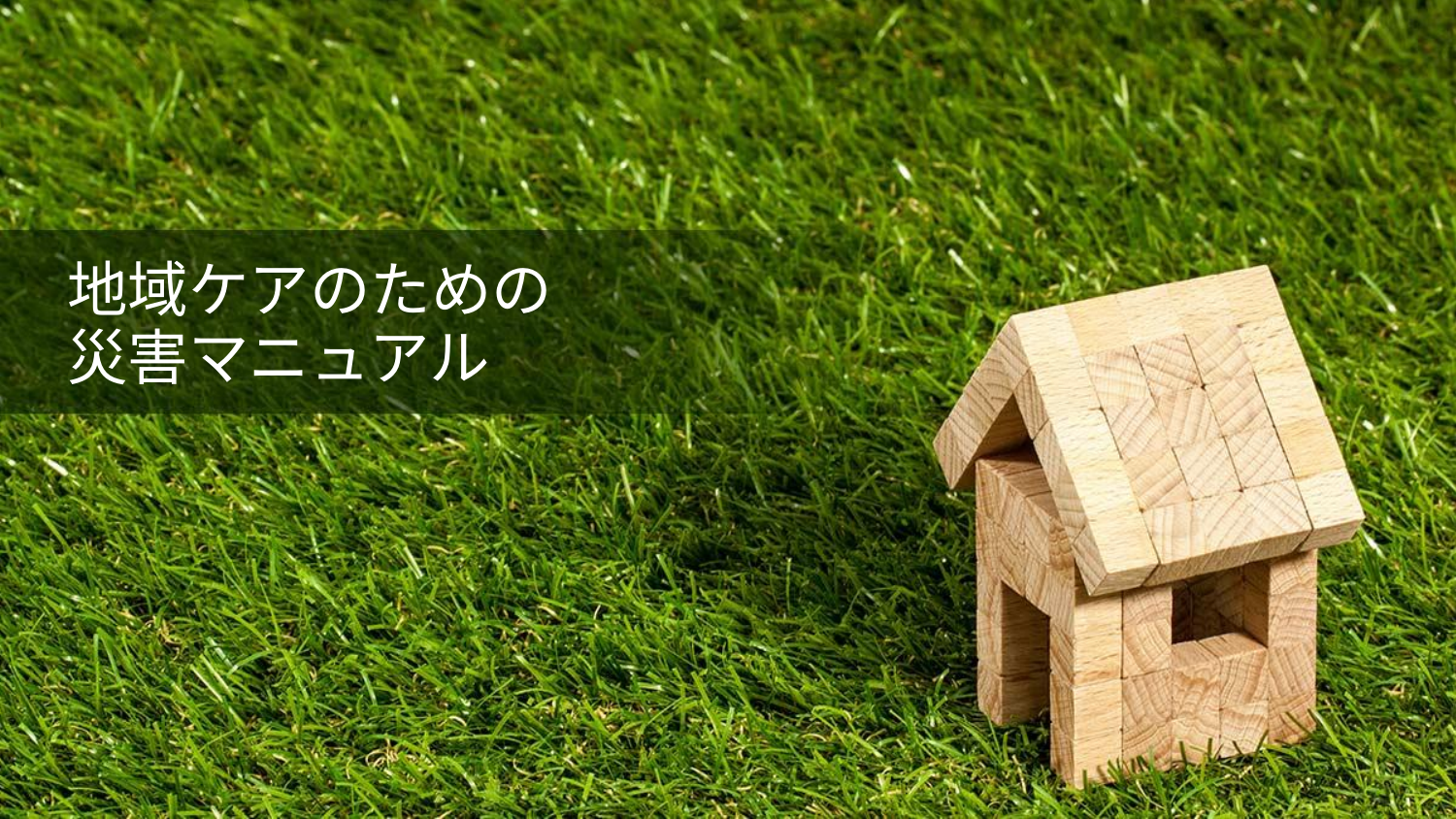

# 地域ケアのための
災害マニュアル
東京都ステーション協会
災害対策マニュアル係